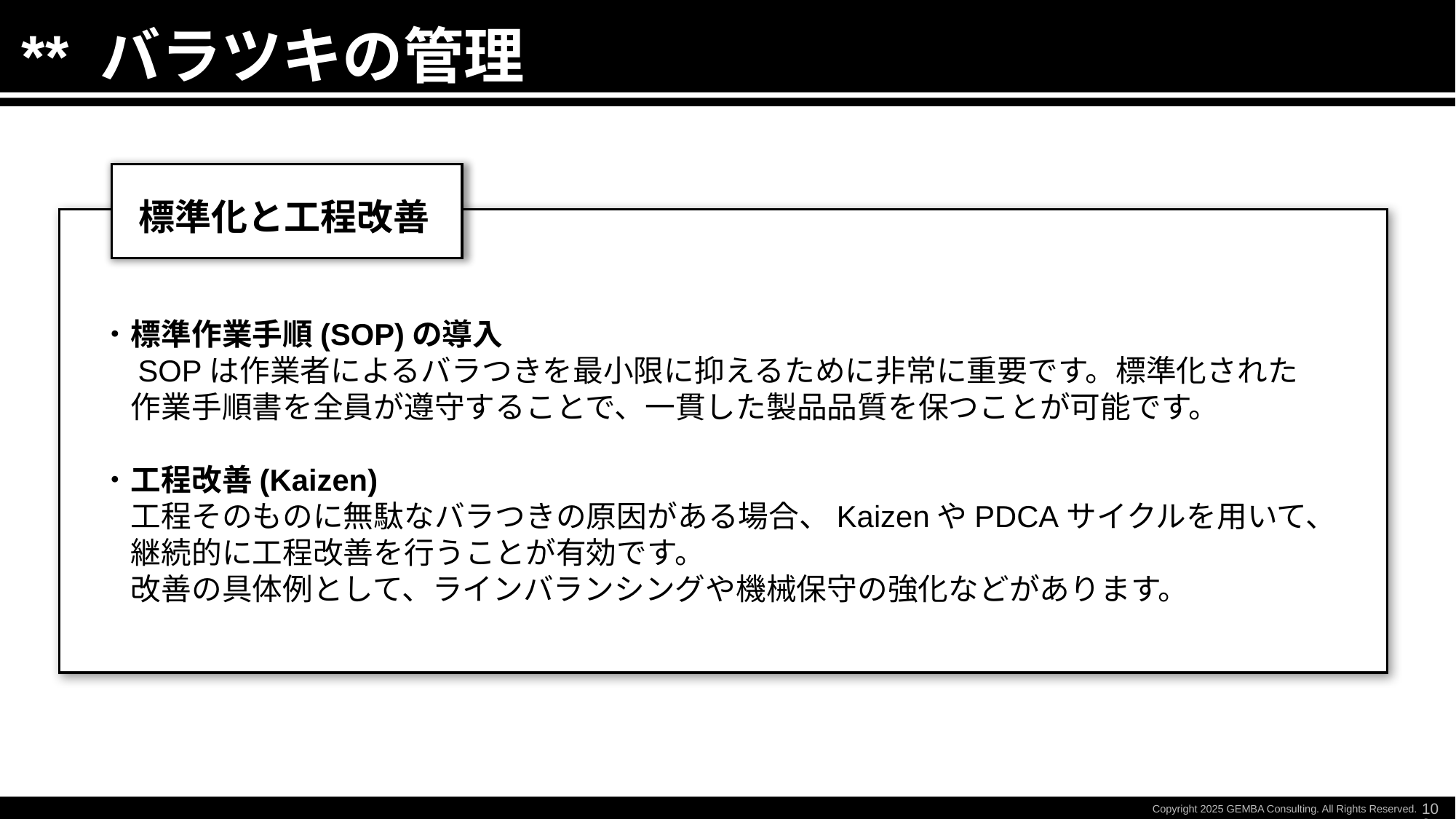

** バラツキの管理
標準化と工程改善
標準化と工程改善

・標準作業手順(SOP)の導入
　SOPは作業者によるバラつきを最小限に抑えるために非常に重要です。標準化された
　作業手順書を全員が遵守することで、一貫した製品品質を保つことが可能です。

・工程改善(Kaizen)
　工程そのものに無駄なバラつきの原因がある場合、KaizenやPDCAサイクルを用いて、
　継続的に工程改善を行うことが有効です。
　改善の具体例として、ラインバランシングや機械保守の強化などがあります。
103